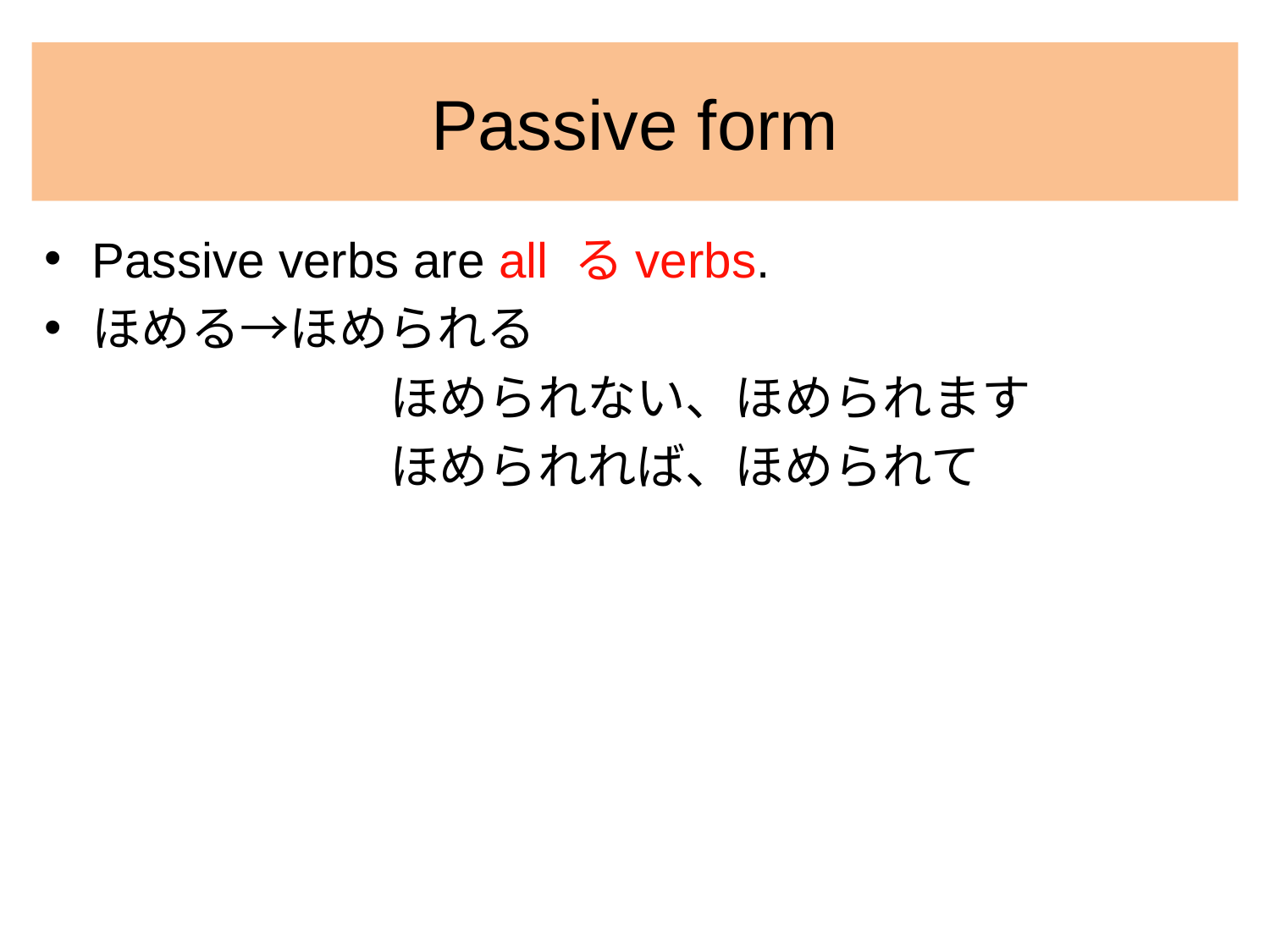

# Passive form
Passive verbs are all るverbs.
ほめる→ほめられる
　　　　　　　ほめられない、ほめられます
　　　　　　　ほめられれば、ほめられて